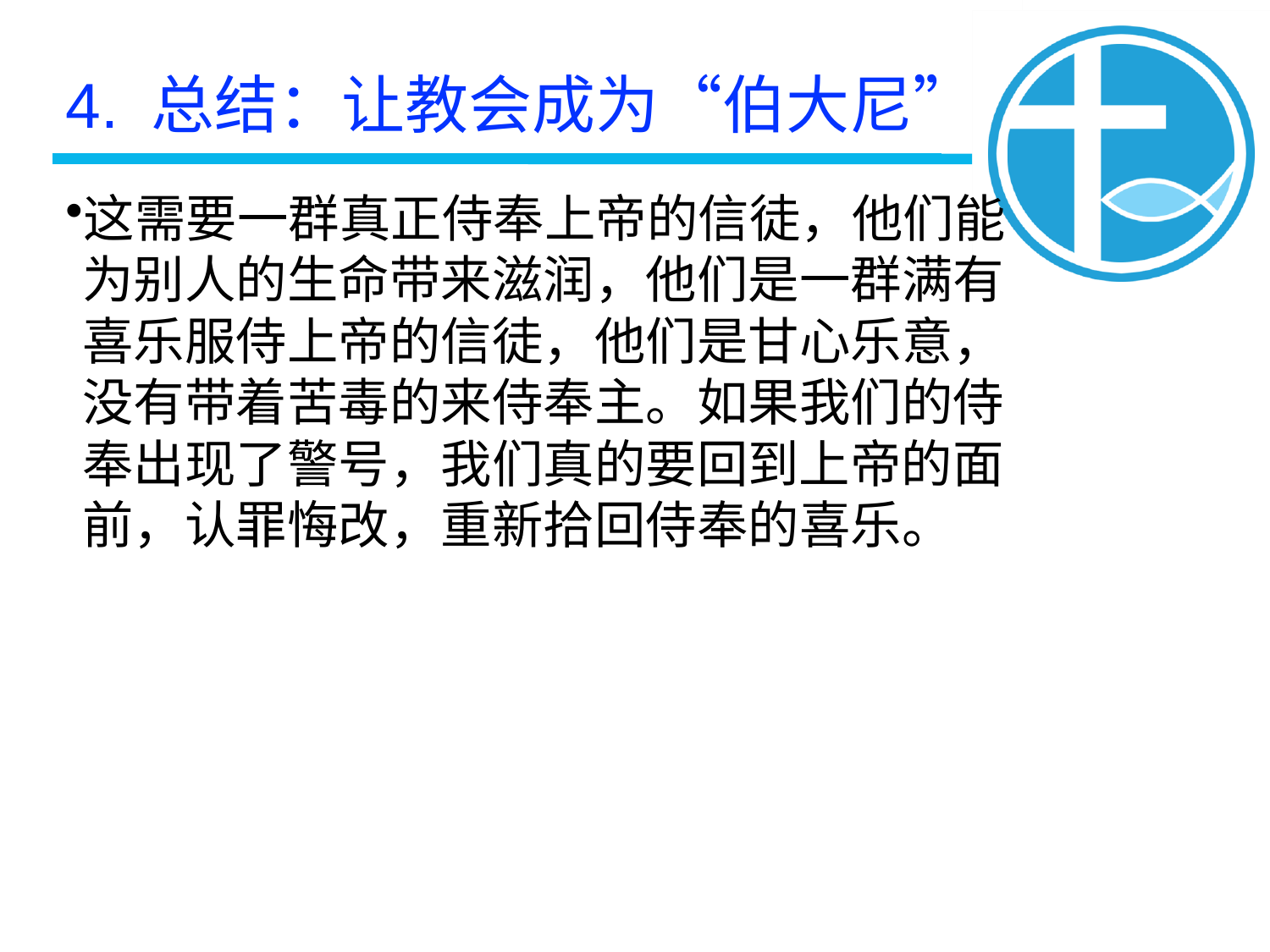

4. 总结：让教会成为“伯大尼”
这需要一群真正侍奉上帝的信徒，他们能为别人的生命带来滋润，他们是一群满有喜乐服侍上帝的信徒，他们是甘心乐意，没有带着苦毒的来侍奉主。如果我们的侍奉出现了警号，我们真的要回到上帝的面前，认罪悔改，重新拾回侍奉的喜乐。